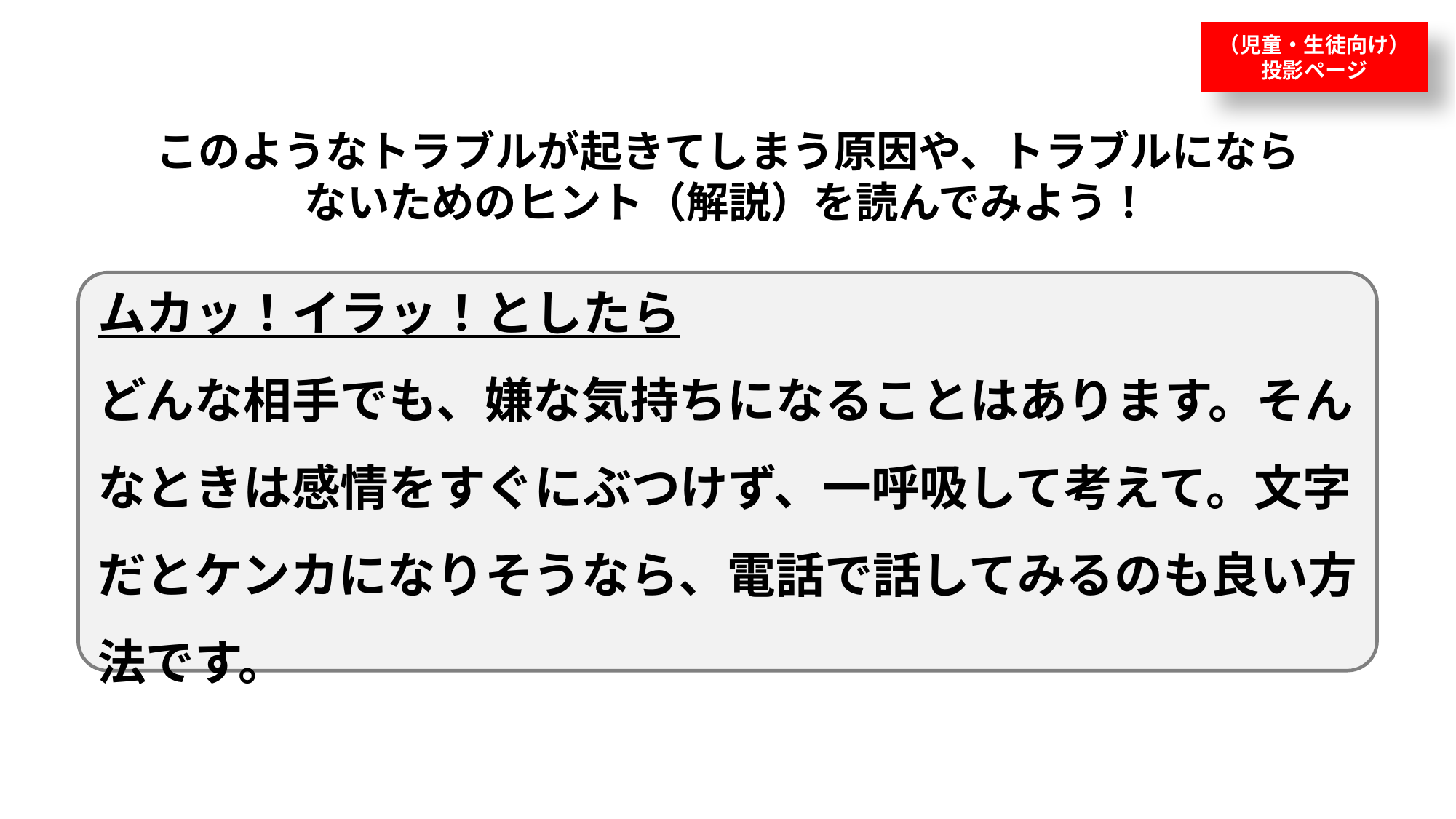

（児童・生徒向け）
投影ページ
このようなトラブルが起きてしまう原因や、トラブルにならないためのヒント（解説）を読んでみよう！
ムカッ！イラッ！としたら
どんな相手でも、嫌な気持ちになることはあります。そんなときは感情をすぐにぶつけず、一呼吸して考えて。文字だとケンカになりそうなら、電話で話してみるのも良い方法です。